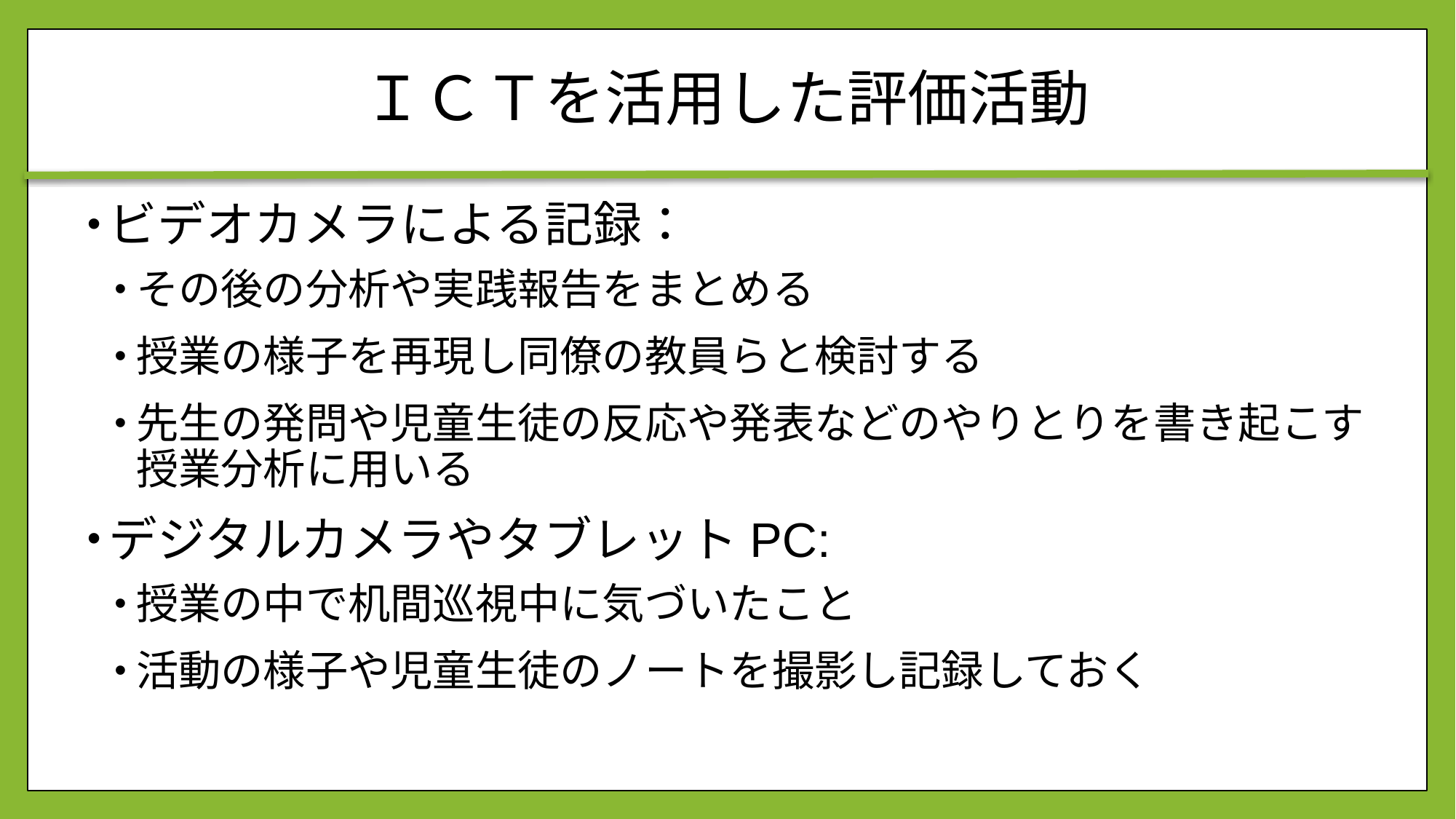

# ＩＣＴを活用した評価活動
ビデオカメラによる記録：
その後の分析や実践報告をまとめる
授業の様子を再現し同僚の教員らと検討する
先生の発問や児童生徒の反応や発表などのやりとりを書き起こす授業分析に用いる
デジタルカメラやタブレットPC:
授業の中で机間巡視中に気づいたこと
活動の様子や児童生徒のノートを撮影し記録しておく